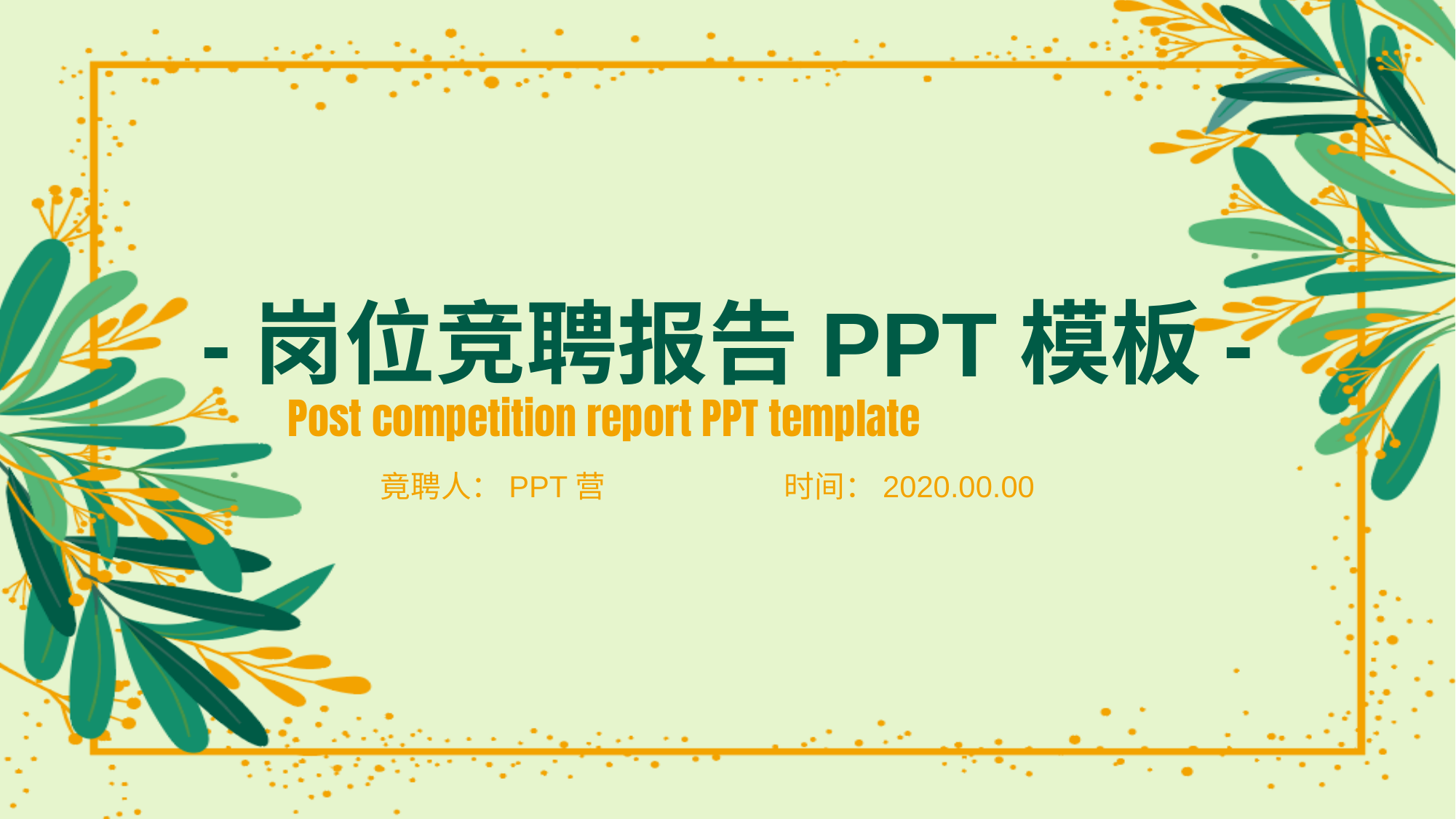

-岗位竞聘报告PPT模板-
Post competition report PPT template
竟聘人：PPT营
时间：2020.00.00